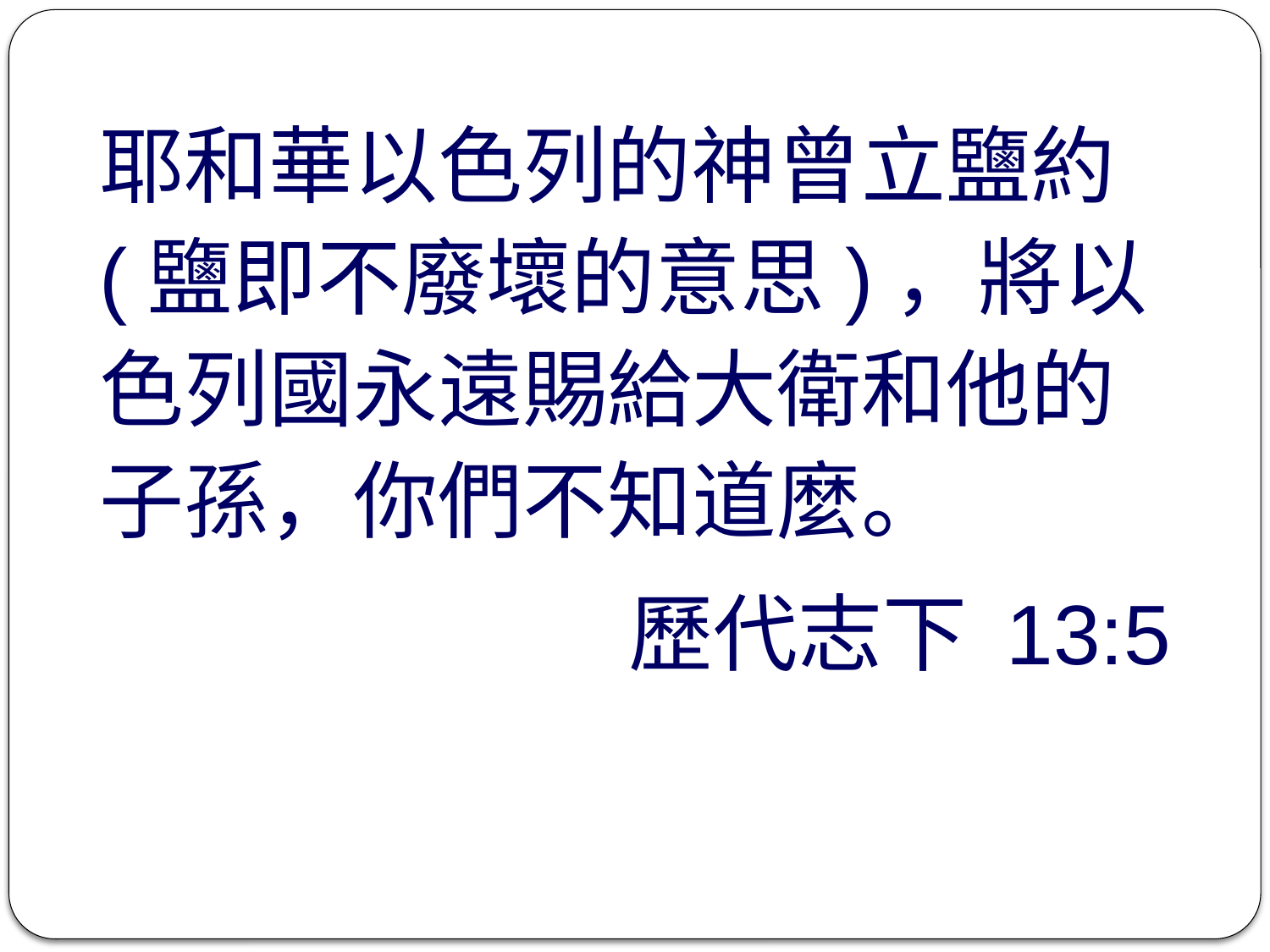

耶和華以色列的神曾立鹽約(鹽即不廢壞的意思)，將以色列國永遠賜給大衛和他的子孫，你們不知道麼。
歷代志下 13:5